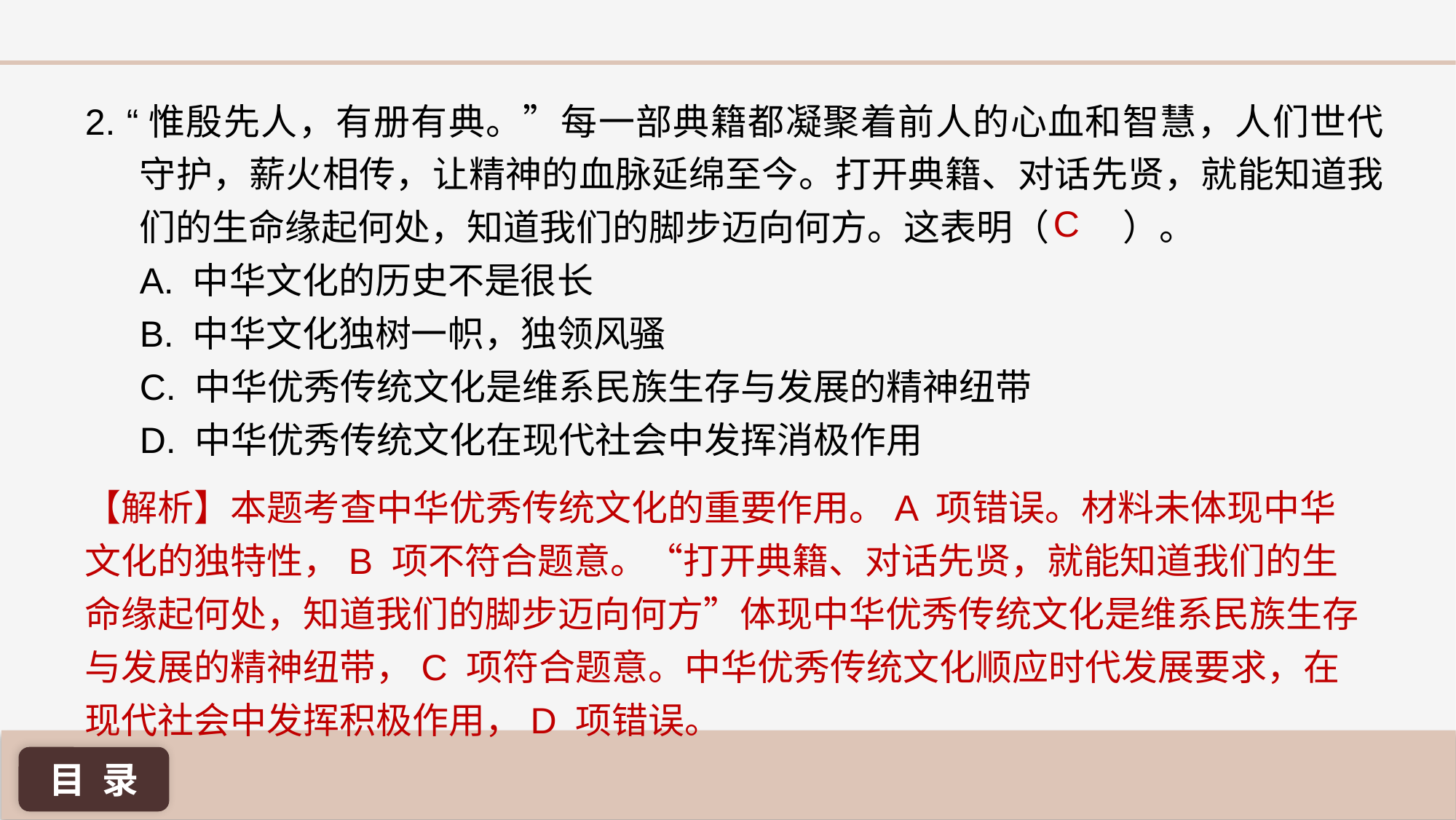

2. “惟殷先人，有册有典。”每一部典籍都凝聚着前人的心血和智慧，人们世代守护，薪火相传，让精神的血脉延绵至今。打开典籍、对话先贤，就能知道我们的生命缘起何处，知道我们的脚步迈向何方。这表明（         ）。
A. 中华文化的历史不是很长
B. 中华文化独树一帜，独领风骚
C. 中华优秀传统文化是维系民族生存与发展的精神纽带
D. 中华优秀传统文化在现代社会中发挥消极作用
C
【解析】本题考查中华优秀传统文化的重要作用。A 项错误。材料未体现中华文化的独特性，B 项不符合题意。“打开典籍、对话先贤，就能知道我们的生命缘起何处，知道我们的脚步迈向何方”体现中华优秀传统文化是维系民族生存与发展的精神纽带，C 项符合题意。中华优秀传统文化顺应时代发展要求，在现代社会中发挥积极作用，D 项错误。